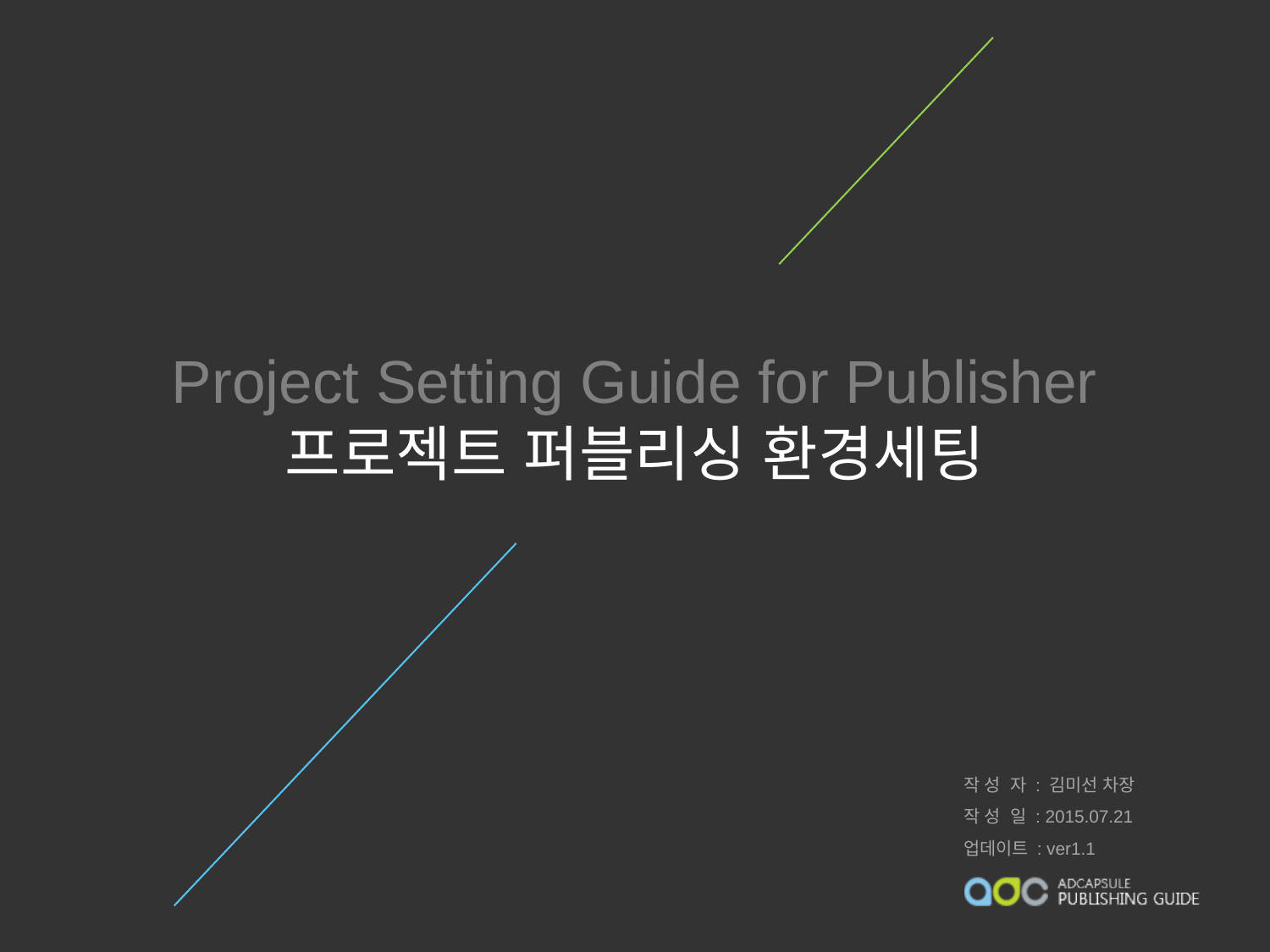

# Project Setting Guide for Publisher 프로젝트 퍼블리싱 환경세팅
작 성  자 : 김미선 차장
작 성  일 : 2015.07.21
업데이트 : ver1.1